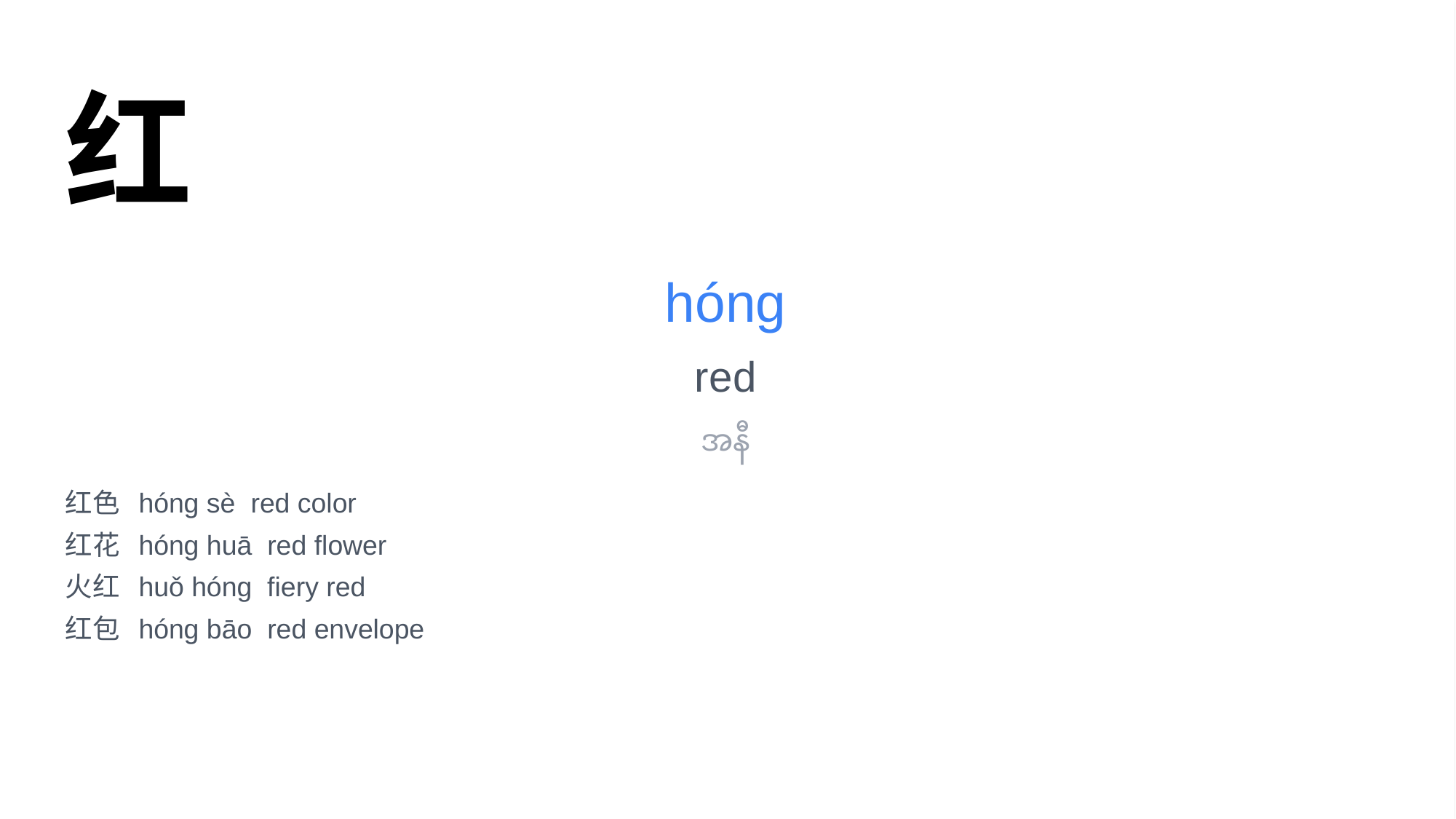

红
hóng
red
အနီ
红色  hóng sè  red color
红花  hóng huā  red flower
火红  huǒ hóng  fiery red
红包  hóng bāo  red envelope